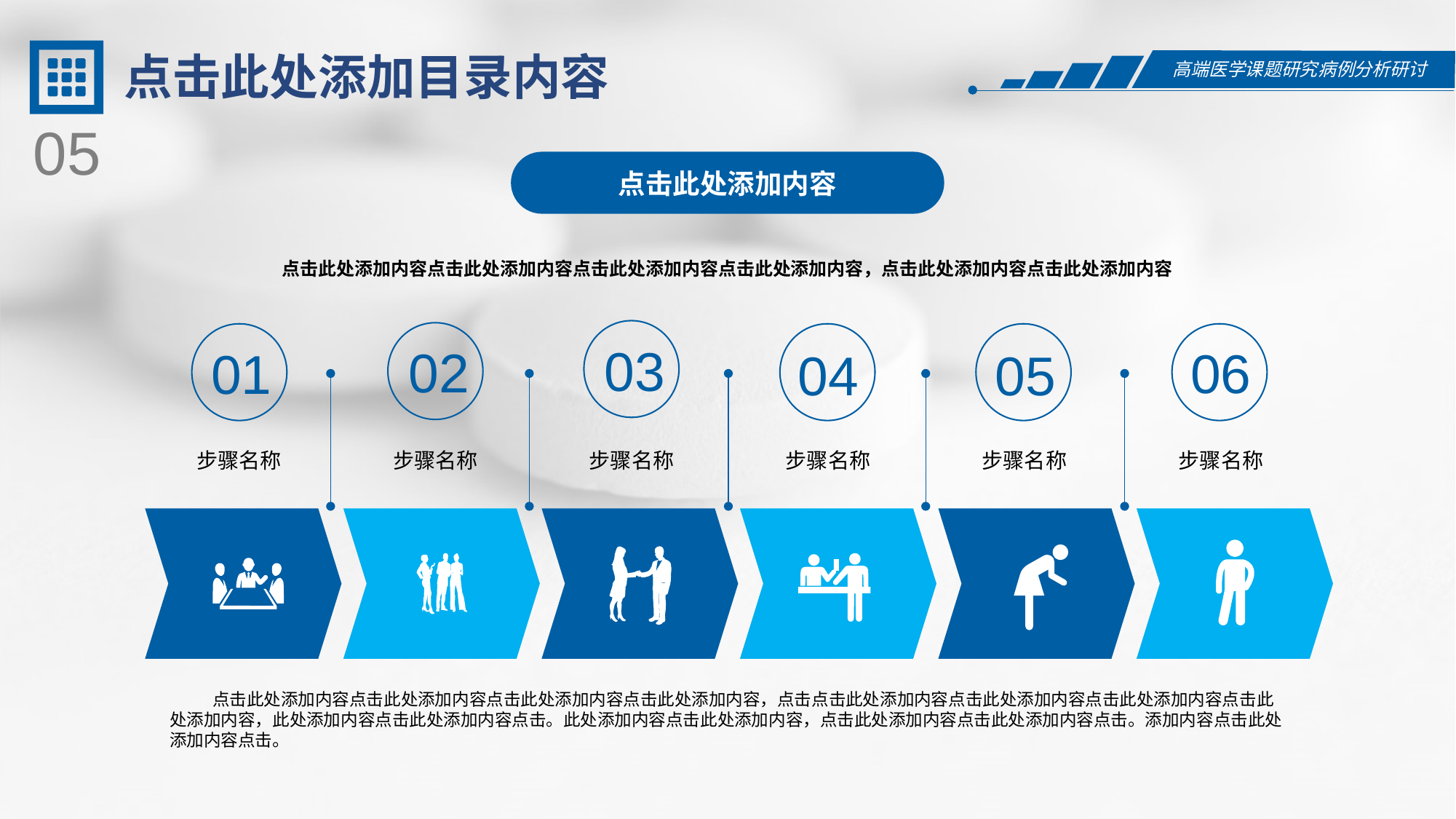

点击此处添加目录内容
05
点击此处添加内容
点击此处添加内容点击此处添加内容点击此处添加内容点击此处添加内容，点击此处添加内容点击此处添加内容

03

02

04

05

06

01
步骤名称
步骤名称
步骤名称
步骤名称
步骤名称
步骤名称

点击此处添加内容点击此处添加内容点击此处添加内容点击此处添加内容，点击点击此处添加内容点击此处添加内容点击此处添加内容点击此处添加内容，此处添加内容点击此处添加内容点击。此处添加内容点击此处添加内容，点击此处添加内容点击此处添加内容点击。添加内容点击此处添加内容点击。
.